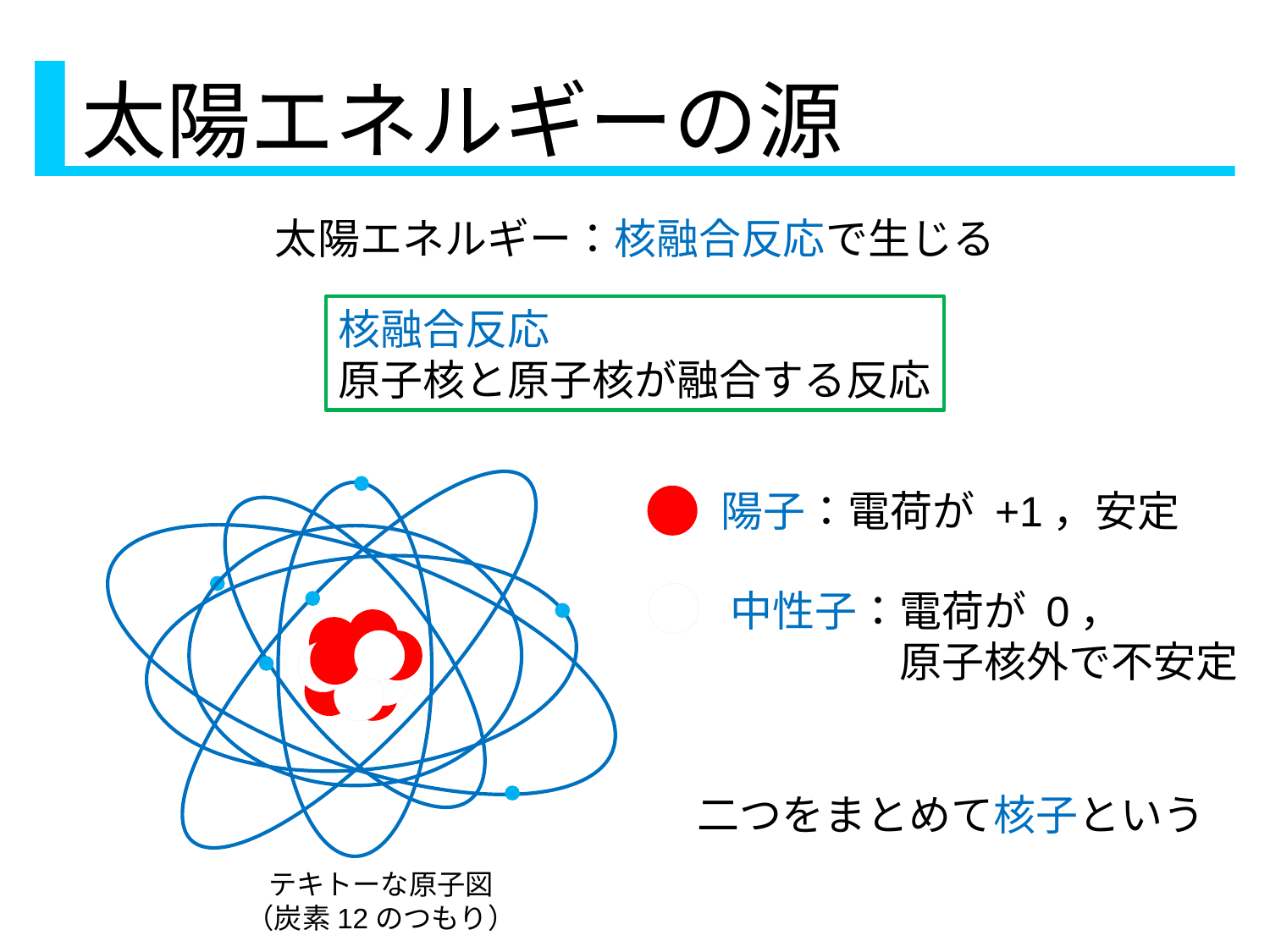

太陽エネルギーの源

太陽エネルギー：核融合反応で生じる
核融合反応
原子核と原子核が融合する反応

陽子：電荷が +1，安定

中性子：電荷が 0，
　　　　原子核外で不安定

二つをまとめて核子という
テキトーな原子図
（炭素12のつもり）